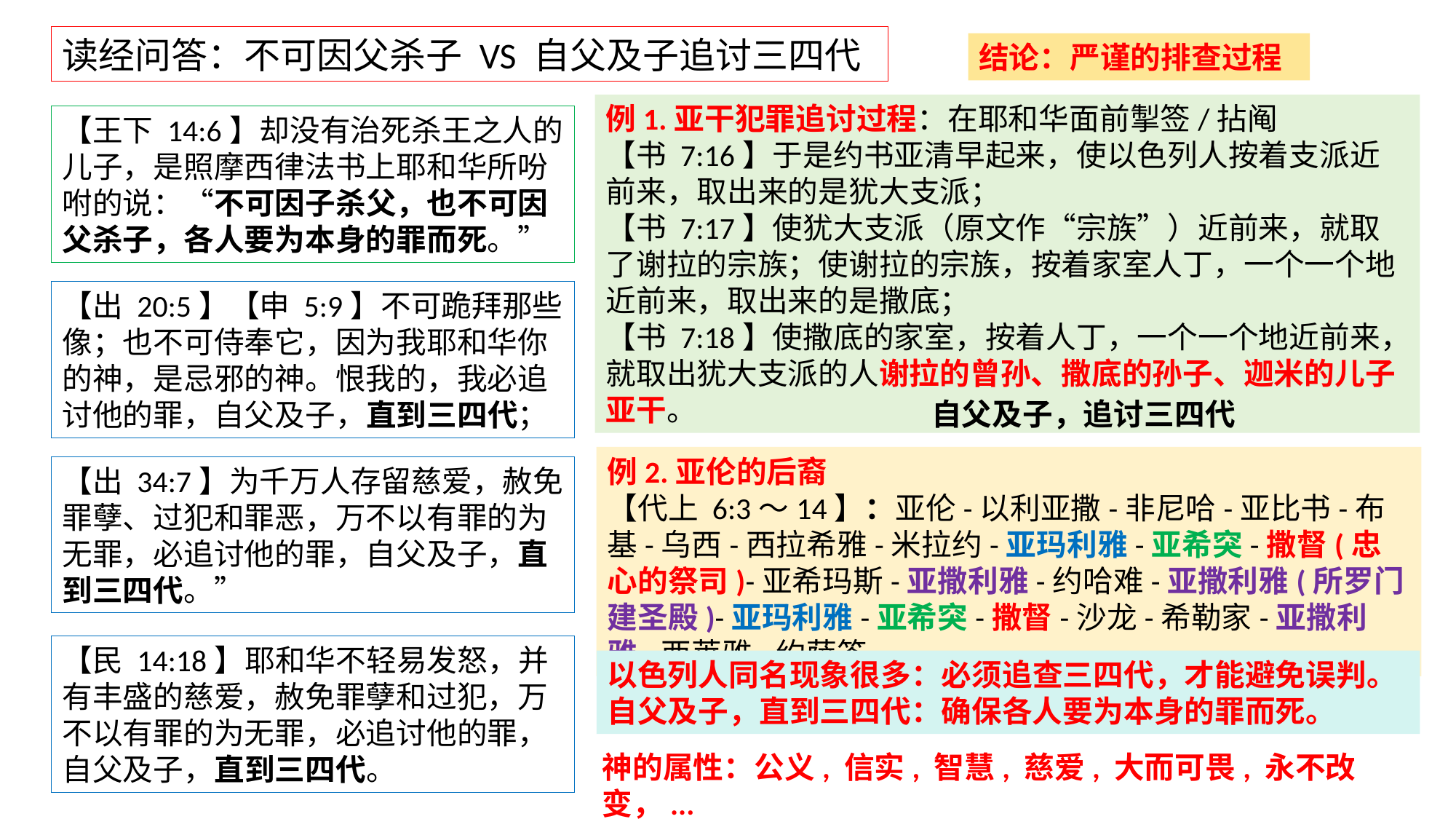

读经问答：不可因父杀子 VS 自父及子追讨三四代
结论：严谨的排查过程
例1.亚干犯罪追讨过程：在耶和华面前掣签/拈阄
【书 7:16】于是约书亚清早起来，使以色列人按着支派近前来，取出来的是犹大支派；
【书 7:17】使犹大支派（原文作“宗族”）近前来，就取了谢拉的宗族；使谢拉的宗族，按着家室人丁，一个一个地近前来，取出来的是撒底；
【书 7:18】使撒底的家室，按着人丁，一个一个地近前来，就取出犹大支派的人谢拉的曾孙、撒底的孙子、迦米的儿子亚干。
【王下 14:6】却没有治死杀王之人的儿子，是照摩西律法书上耶和华所吩咐的说：“不可因子杀父，也不可因父杀子，各人要为本身的罪而死。”
【出 20:5】【申 5:9】不可跪拜那些像；也不可侍奉它，因为我耶和华你的神，是忌邪的神。恨我的，我必追讨他的罪，自父及子，直到三四代；
自父及子，追讨三四代
例2.亚伦的后裔
【代上 6:3～14】：亚伦-以利亚撒-非尼哈-亚比书-布基-乌西-西拉希雅-米拉约-亚玛利雅-亚希突-撒督(忠心的祭司)-亚希玛斯-亚撒利雅-约哈难-亚撒利雅(所罗门建圣殿)-亚玛利雅-亚希突-撒督-沙龙-希勒家-亚撒利雅-西莱雅-约萨答。
【出 34:7】为千万人存留慈爱，赦免罪孽、过犯和罪恶，万不以有罪的为无罪，必追讨他的罪，自父及子，直到三四代。”
【民 14:18】耶和华不轻易发怒，并有丰盛的慈爱，赦免罪孽和过犯，万不以有罪的为无罪，必追讨他的罪，自父及子，直到三四代。
以色列人同名现象很多：必须追查三四代，才能避免误判。
自父及子，直到三四代：确保各人要为本身的罪而死。
神的属性：公义, 信实, 智慧, 慈爱, 大而可畏, 永不改变，...